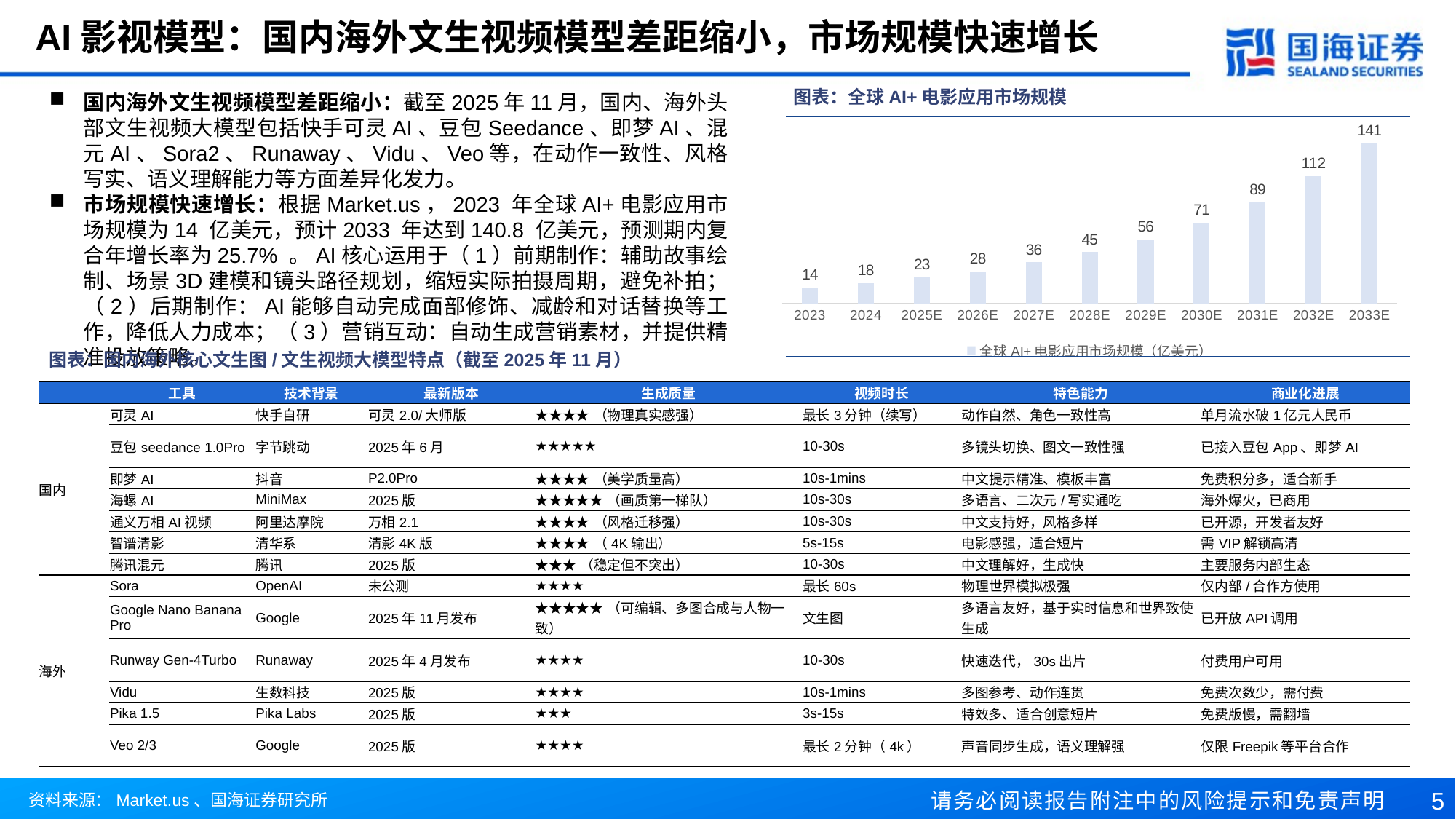

AI影视模型：国内海外文生视频模型差距缩小，市场规模快速增长
图表：全球AI+电影应用市场规模
国内海外文生视频模型差距缩小：截至2025年11月，国内、海外头部文生视频大模型包括快手可灵AI、豆包Seedance、即梦AI、混元AI、Sora2、Runaway、Vidu、Veo等，在动作一致性、风格写实、语义理解能力等方面差异化发力。
市场规模快速增长：根据Market.us，2023 年全球AI+电影应用市场规模为14 亿美元，预计2033 年达到140.8 亿美元，预测期内复合年增长率为25.7% 。AI核心运用于（1）前期制作：辅助故事绘制、场景3D建模和镜头路径规划，缩短实际拍摄周期，避免补拍；（2）后期制作：AI能够自动完成面部修饰、减龄和对话替换等工作，降低人力成本；（3）营销互动：自动生成营销素材，并提供精准投放策略。

### Chart

| Category | 全球AI+电影应用市场规模（亿美元） |
|---|---|
| 2023 | 14.0 |
| 2024 | 18.0 |
| 2025E | 23.0 |
| 2026E | 28.0 |
| 2027E | 36.0 |
| 2028E | 45.0 |
| 2029E | 56.0 |
| 2030E | 71.0 |
| 2031E | 89.0 |
| 2032E | 112.0 |
| 2033E | 141.0 |
图表：国内海外核心文生图/文生视频大模型特点（截至2025年11月）
|  | 工具 | 技术背景 | 最新版本 | 生成质量 | 视频时长 | 特色能力 | 商业化进展 |
| --- | --- | --- | --- | --- | --- | --- | --- |
| 国内 | 可灵AI | 快手自研 | 可灵2.0/大师版 | ★★★★（物理真实感强） | 最长3分钟（续写） | 动作自然、角色一致性高 | 单月流水破1亿元人民币 |
|  | 豆包seedance 1.0Pro | 字节跳动 | 2025年6月 | ★★★★★ | 10-30s | 多镜头切换、图文一致性强 | 已接入豆包App、即梦AI |
|  | 即梦AI | 抖音 | P2.0Pro | ★★★★（美学质量高） | 10s-1mins | 中文提示精准、模板丰富 | 免费积分多，适合新手 |
|  | 海螺AI | MiniMax | 2025版 | ★★★★★（画质第一梯队） | 10s-30s | 多语言、二次元/写实通吃 | 海外爆火，已商用 |
|  | 通义万相AI视频 | 阿里达摩院 | 万相2.1 | ★★★★（风格迁移强） | 10s-30s | 中文支持好，风格多样 | 已开源，开发者友好 |
|  | 智谱清影 | 清华系 | 清影4K版 | ★★★★（4K输出） | 5s-15s | 电影感强，适合短片 | 需VIP解锁高清 |
|  | 腾讯混元 | 腾讯 | 2025版 | ★★★（稳定但不突出） | 10-30s | 中文理解好，生成快 | 主要服务内部生态 |
| 海外 | Sora | OpenAI | 未公测 | ★★★★ | 最长60s | 物理世界模拟极强 | 仅内部/合作方使用 |
|  | Google Nano Banana Pro | Google | 2025年11月发布 | ★★★★★（可编辑、多图合成与人物一致） | 文生图 | 多语言友好，基于实时信息和世界致使生成 | 已开放API调用 |
|  | Runway Gen-4Turbo | Runaway | 2025年4月发布 | ★★★★ | 10-30s | 快速迭代，30s出片 | 付费用户可用 |
|  | Vidu | 生数科技 | 2025版 | ★★★★ | 10s-1mins | 多图参考、动作连贯 | 免费次数少，需付费 |
|  | Pika 1.5 | Pika Labs | 2025版 | ★★★ | 3s-15s | 特效多、适合创意短片 | 免费版慢，需翻墙 |
|  | Veo 2/3 | Google | 2025版 | ★★★★ | 最长2分钟（4k） | 声音同步生成，语义理解强 | 仅限Freepik等平台合作 |
资料来源：Market.us、国海证券研究所